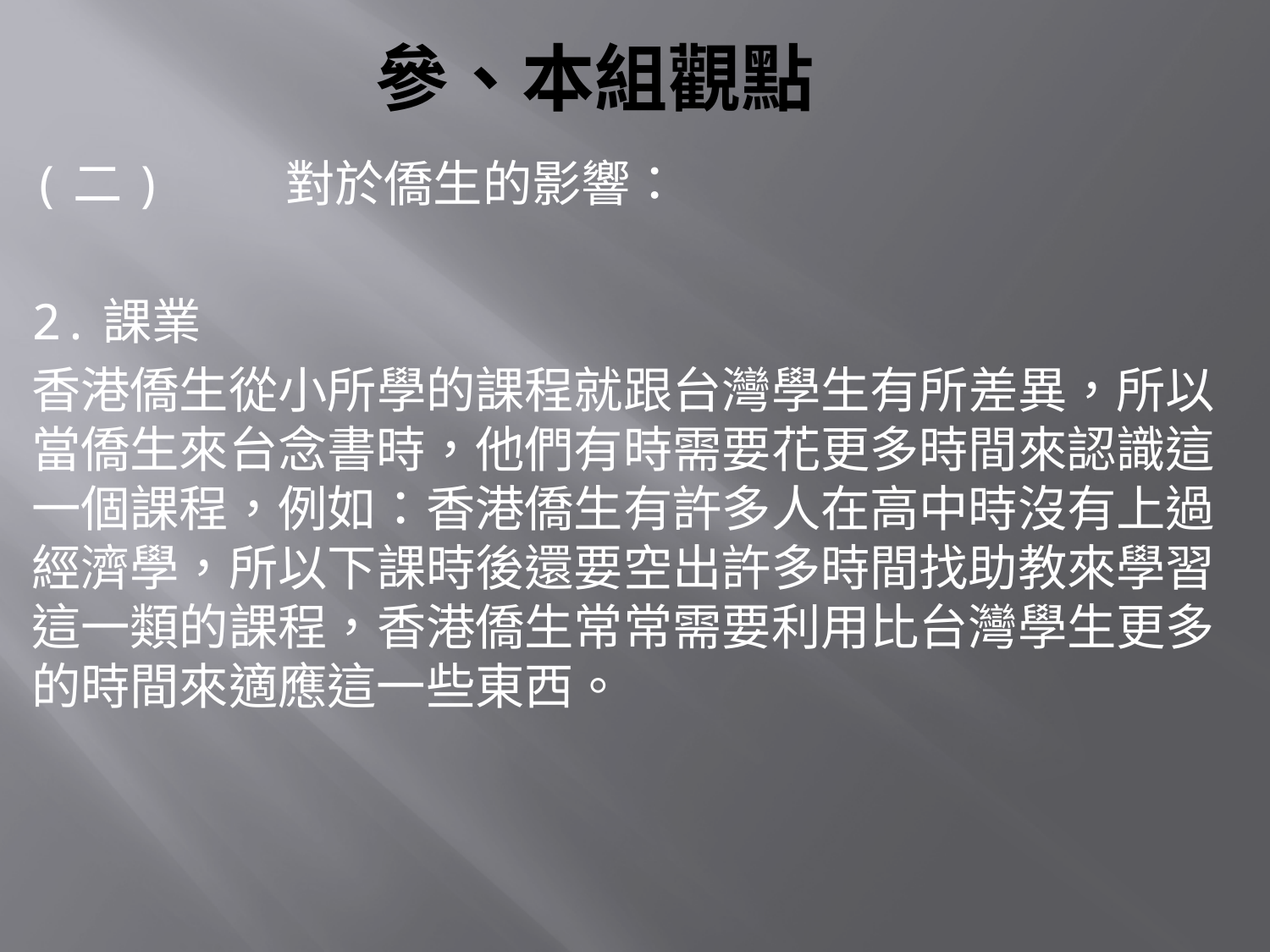

# 參、本組觀點
(二)	對於僑生的影響：

2.課業
香港僑生從小所學的課程就跟台灣學生有所差異，所以當僑生來台念書時，他們有時需要花更多時間來認識這一個課程，例如：香港僑生有許多人在高中時沒有上過經濟學，所以下課時後還要空出許多時間找助教來學習這一類的課程，香港僑生常常需要利用比台灣學生更多的時間來適應這一些東西。